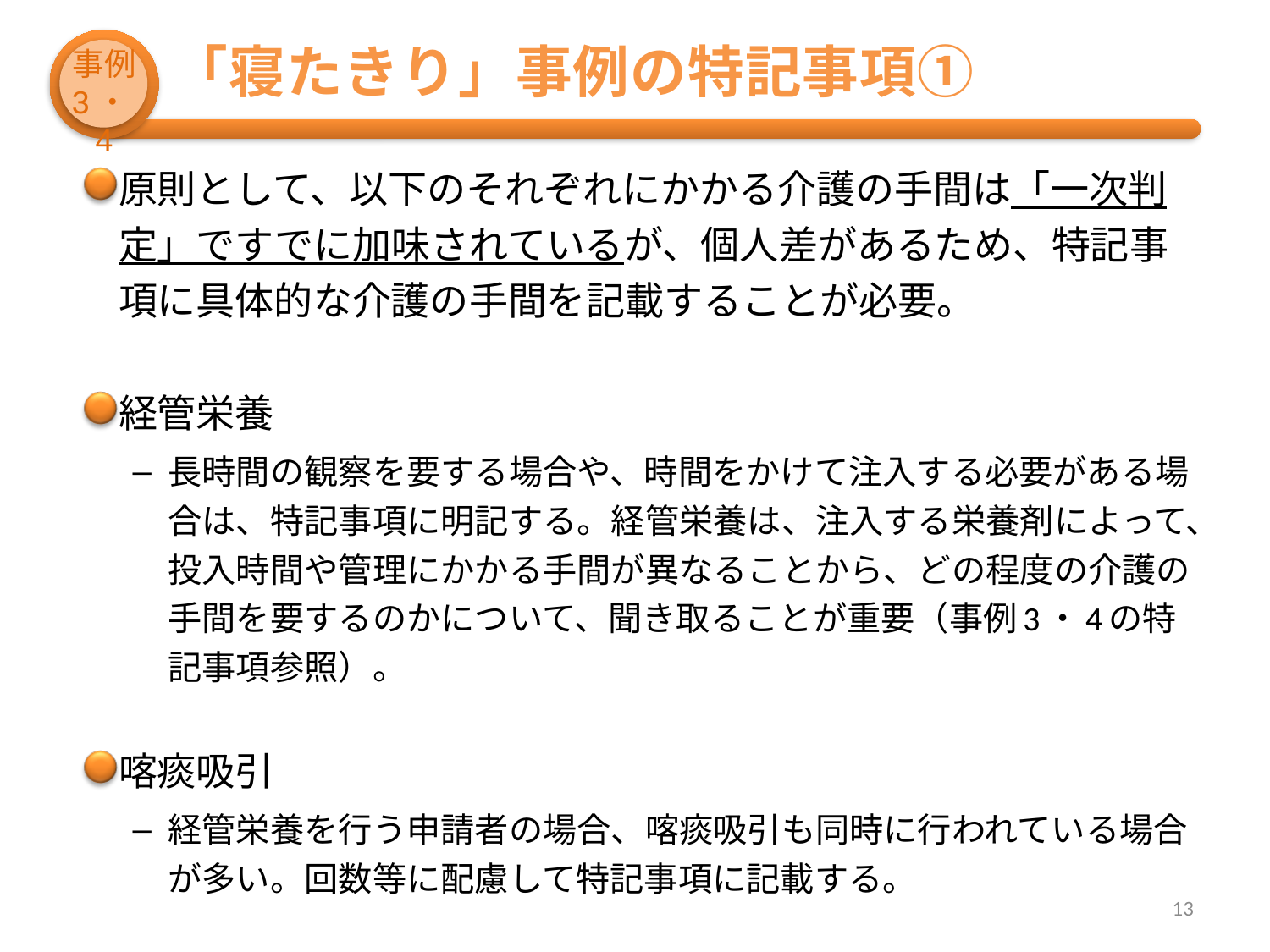

# 「寝たきり」事例の特記事項①
事例
3・4
原則として、以下のそれぞれにかかる介護の手間は「一次判定」ですでに加味されているが、個人差があるため、特記事項に具体的な介護の手間を記載することが必要。

経管栄養
長時間の観察を要する場合や、時間をかけて注入する必要がある場合は、特記事項に明記する。経管栄養は、注入する栄養剤によって、投入時間や管理にかかる手間が異なることから、どの程度の介護の手間を要するのかについて、聞き取ることが重要（事例3・4の特記事項参照）。

喀痰吸引
経管栄養を行う申請者の場合、喀痰吸引も同時に行われている場合が多い。回数等に配慮して特記事項に記載する。

13